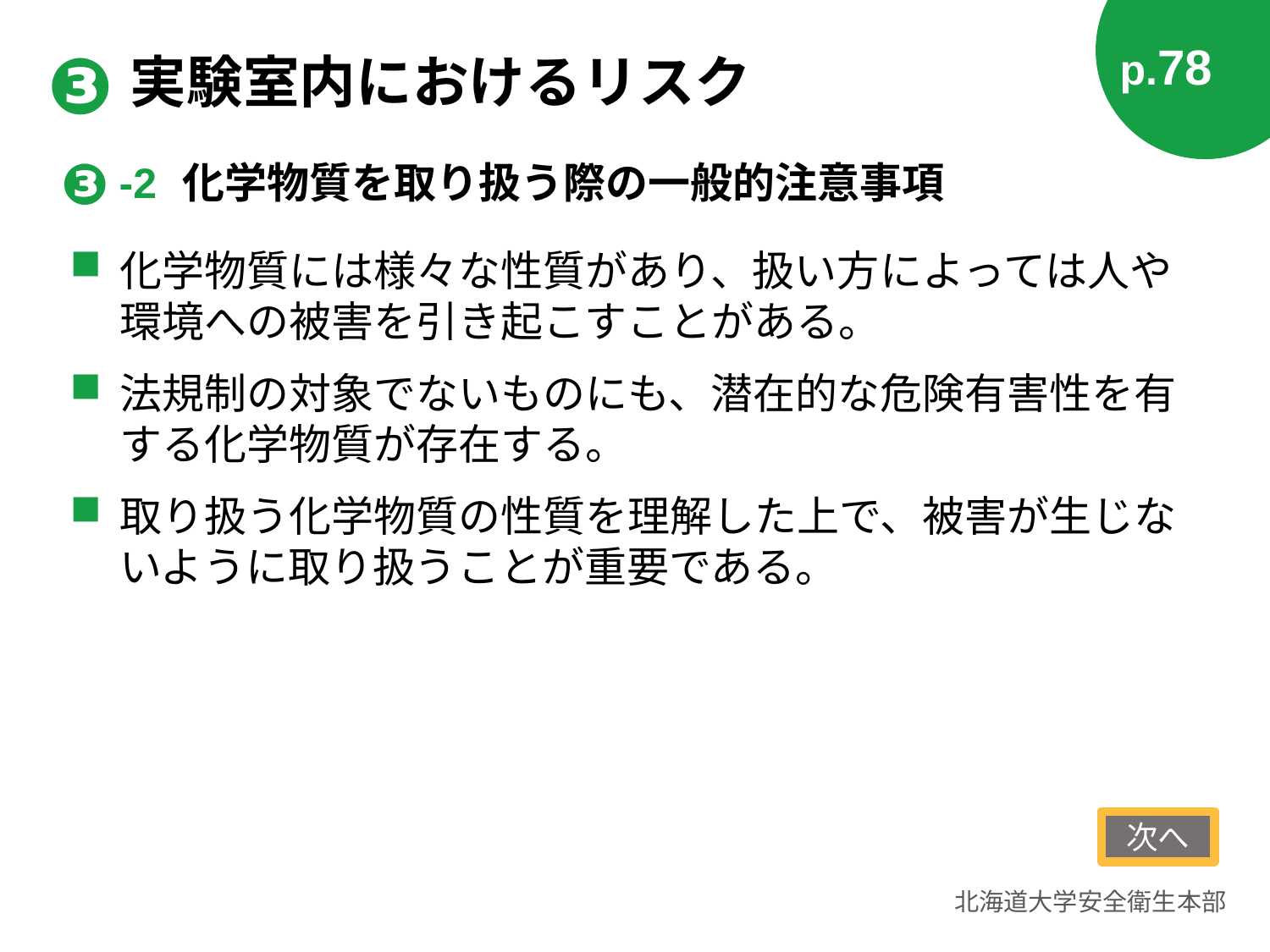

p.78
❸
# 実験室内におけるリスク
❸
化学物質を取り扱う際の一般的注意事項
-2
化学物質には様々な性質があり、扱い方によっては人や環境への被害を引き起こすことがある。
法規制の対象でないものにも、潜在的な危険有害性を有する化学物質が存在する。
取り扱う化学物質の性質を理解した上で、被害が生じないように取り扱うことが重要である。
次へ